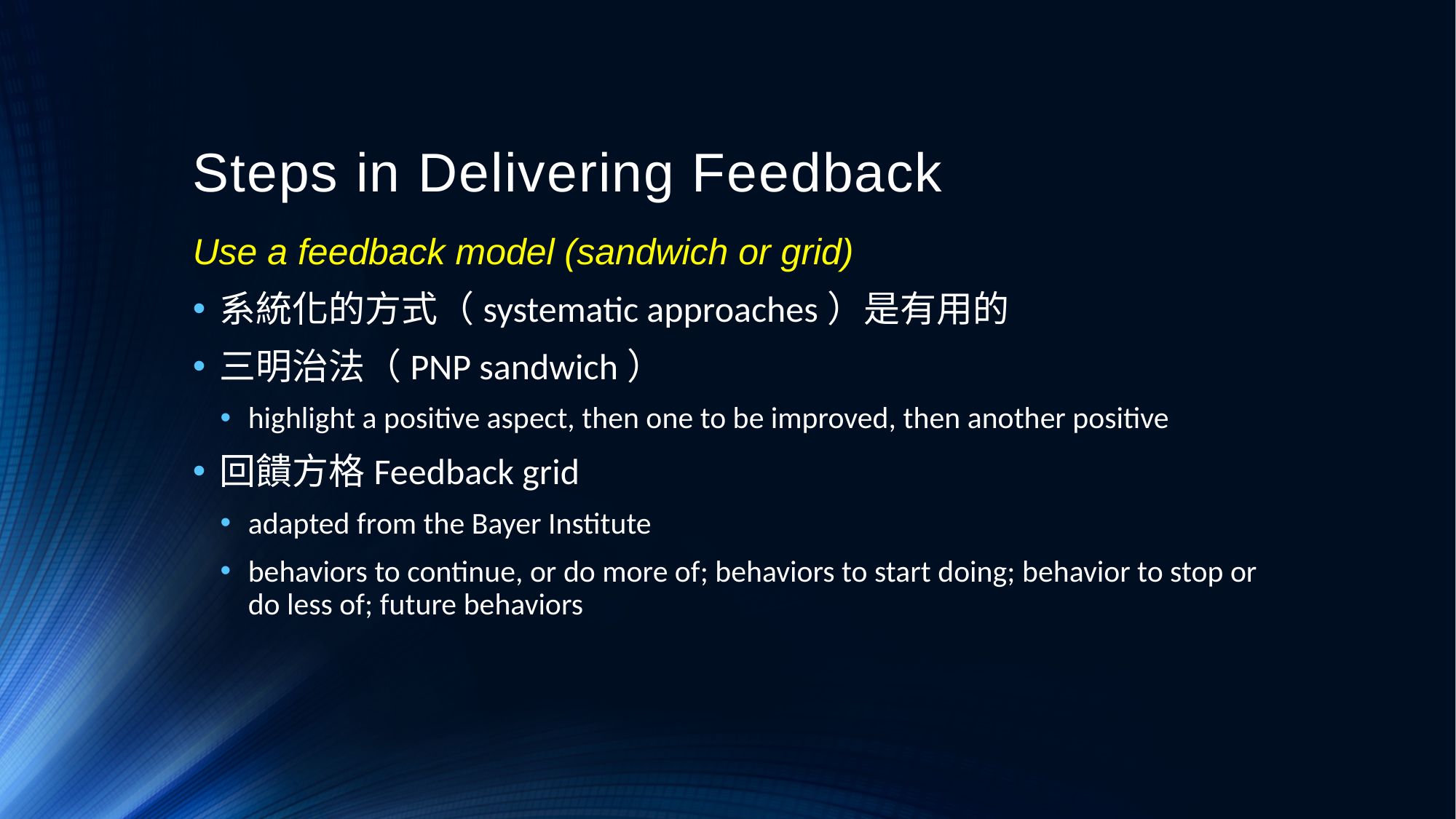

# Steps in Delivering Feedback
Use a feedback model (sandwich or grid)
系統化的方式（systematic approaches）是有用的
三明治法（PNP sandwich）
highlight a positive aspect, then one to be improved, then another positive
回饋方格Feedback grid
adapted from the Bayer Institute
behaviors to continue, or do more of; behaviors to start doing; behavior to stop or do less of; future behaviors